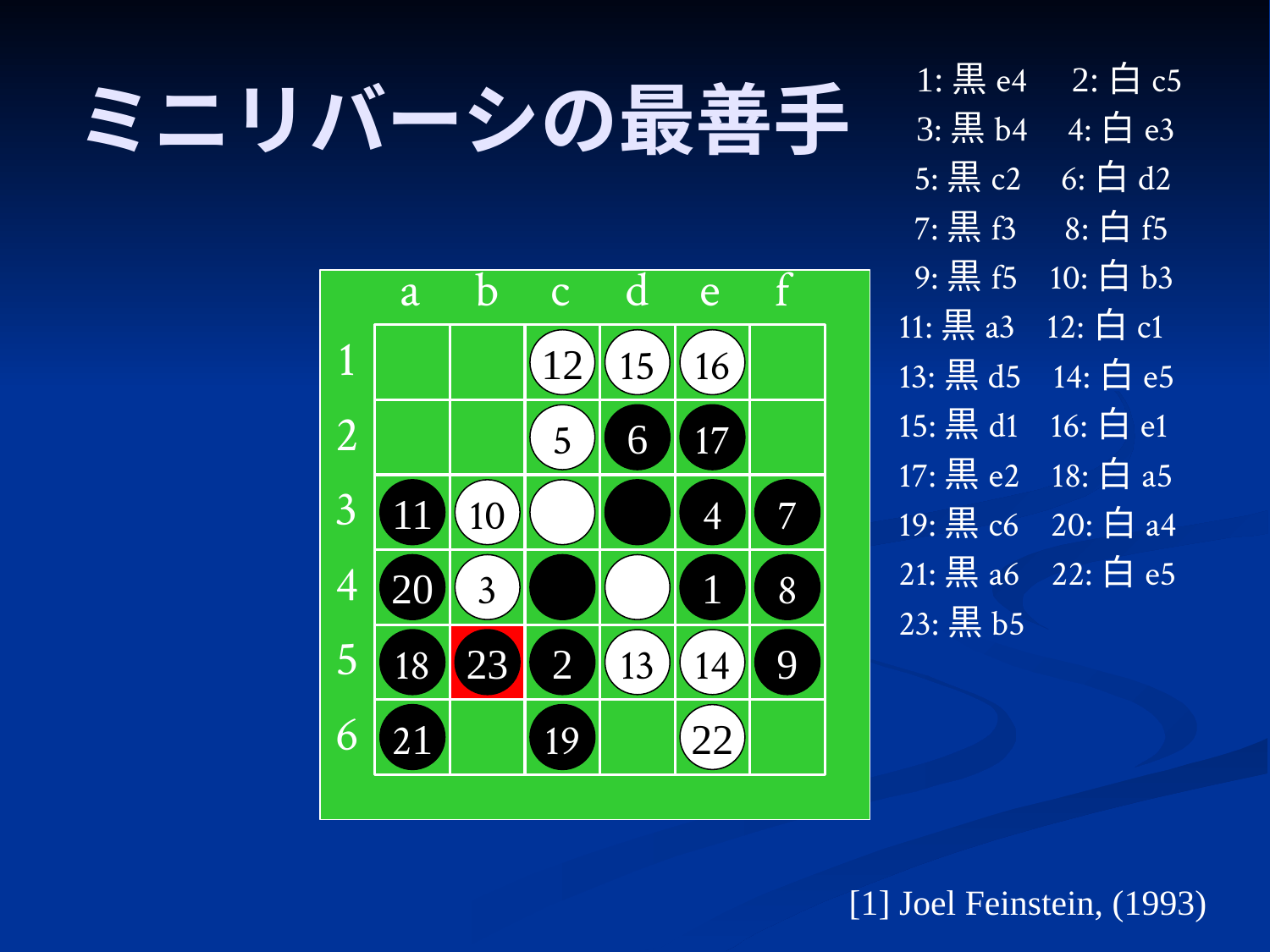

# ミニリバーシの最善手
  1:黒e4     2:白c5
  3:黒b4     4:白e3
  5:黒c2     6:白d2
  7:黒f3      8:白f5
  9:黒f5    10:白b3
11:黒a3    12:白c1
13:黒d5    14:白e5
15:黒d1    16:白e1
17:黒e2    18:白a5
19:黒c6    20:白a4
21:黒a6    22:白e5
23:黒b5
b
a
c
d
e
f

1

2

3

4

5

6

12
15
16
5
6
17
11
10

4
7
20
3

8
1
18
23
2
13
14
9
21
19
22
[1] Joel Feinstein, (1993)